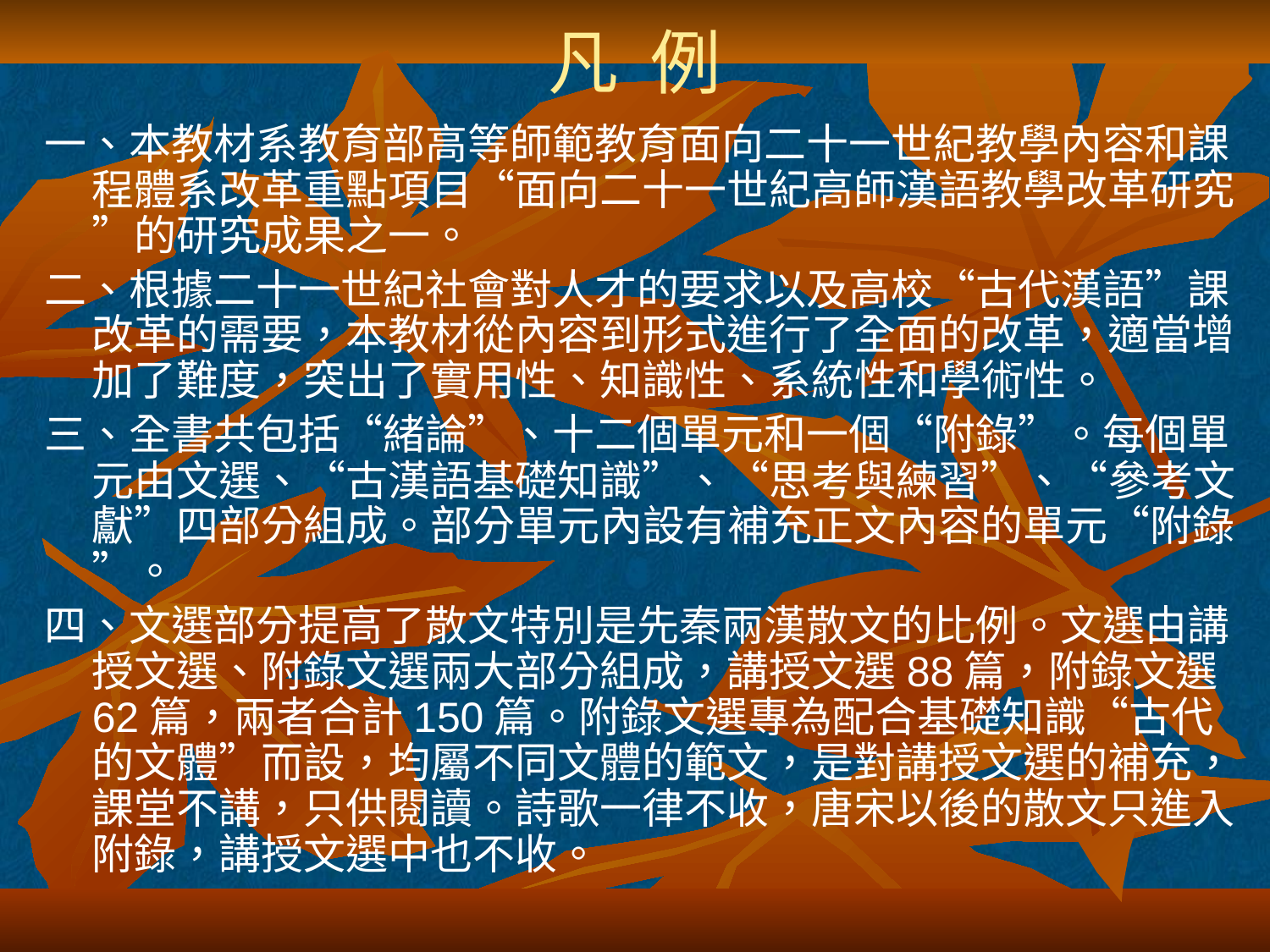

# 凡  例
一、本教材系教育部高等師範教育面向二十一世紀教學內容和課程體系改革重點項目“面向二十一世紀高師漢語教學改革研究”的研究成果之一。
二、根據二十一世紀社會對人才的要求以及高校“古代漢語”課改革的需要，本教材從內容到形式進行了全面的改革，適當增加了難度，突出了實用性、知識性、系統性和學術性。
三、全書共包括“緒論”、十二個單元和一個“附錄”。每個單元由文選、“古漢語基礎知識”、“思考與練習”、“參考文獻”四部分組成。部分單元內設有補充正文內容的單元“附錄”。
四、文選部分提高了散文特別是先秦兩漢散文的比例。文選由講授文選、附錄文選兩大部分組成，講授文選88篇，附錄文選62篇，兩者合計150篇。附錄文選專為配合基礎知識“古代的文體”而設，均屬不同文體的範文，是對講授文選的補充，課堂不講，只供閱讀。詩歌一律不收，唐宋以後的散文只進入附錄，講授文選中也不收。